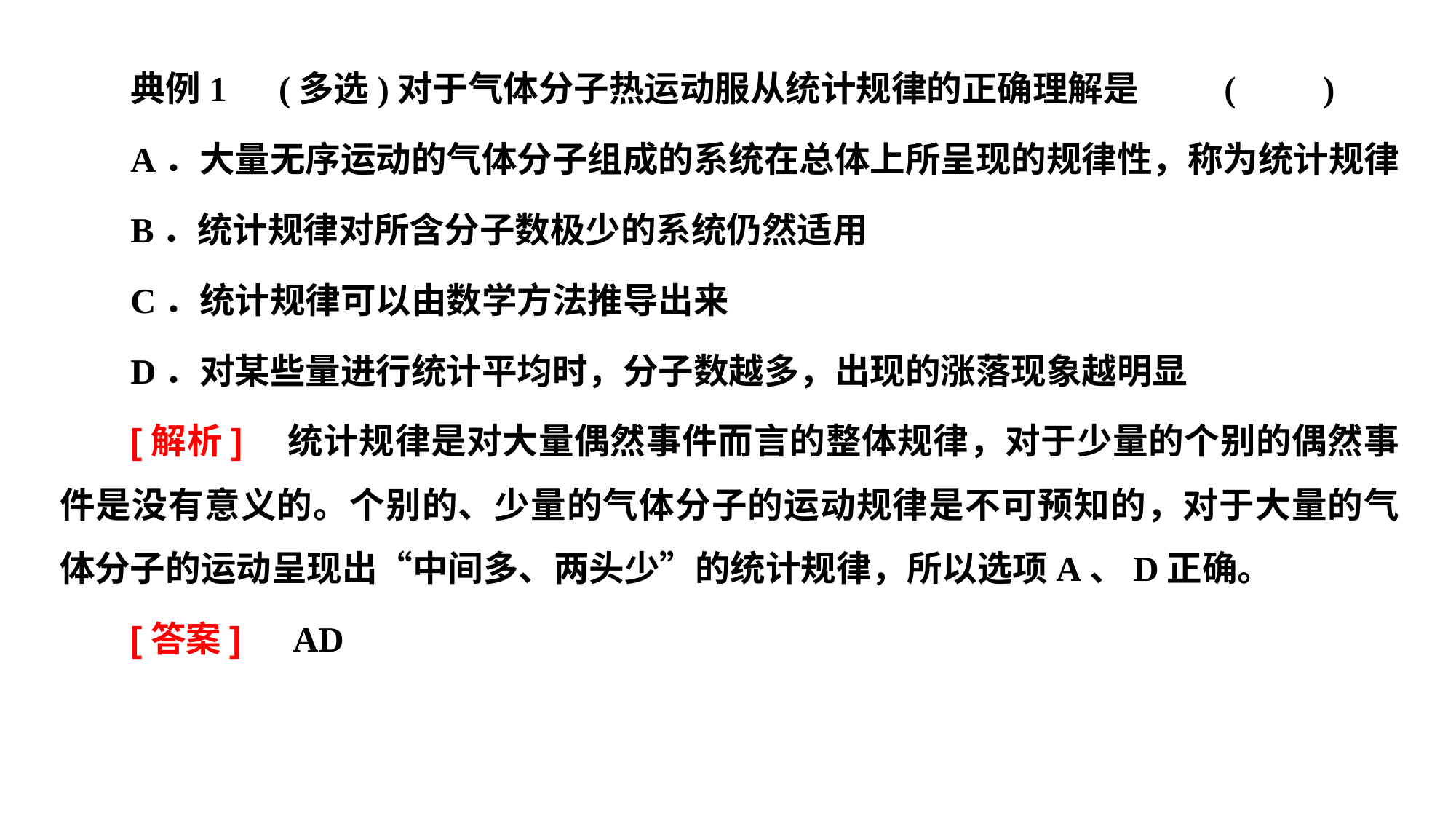

典例1　(多选)对于气体分子热运动服从统计规律的正确理解是		(　　)
A．大量无序运动的气体分子组成的系统在总体上所呈现的规律性，称为统计规律
B．统计规律对所含分子数极少的系统仍然适用
C．统计规律可以由数学方法推导出来
D．对某些量进行统计平均时，分子数越多，出现的涨落现象越明显
[解析]　统计规律是对大量偶然事件而言的整体规律，对于少量的个别的偶然事件是没有意义的。个别的、少量的气体分子的运动规律是不可预知的，对于大量的气体分子的运动呈现出“中间多、两头少”的统计规律，所以选项A、D正确。
[答案]　AD